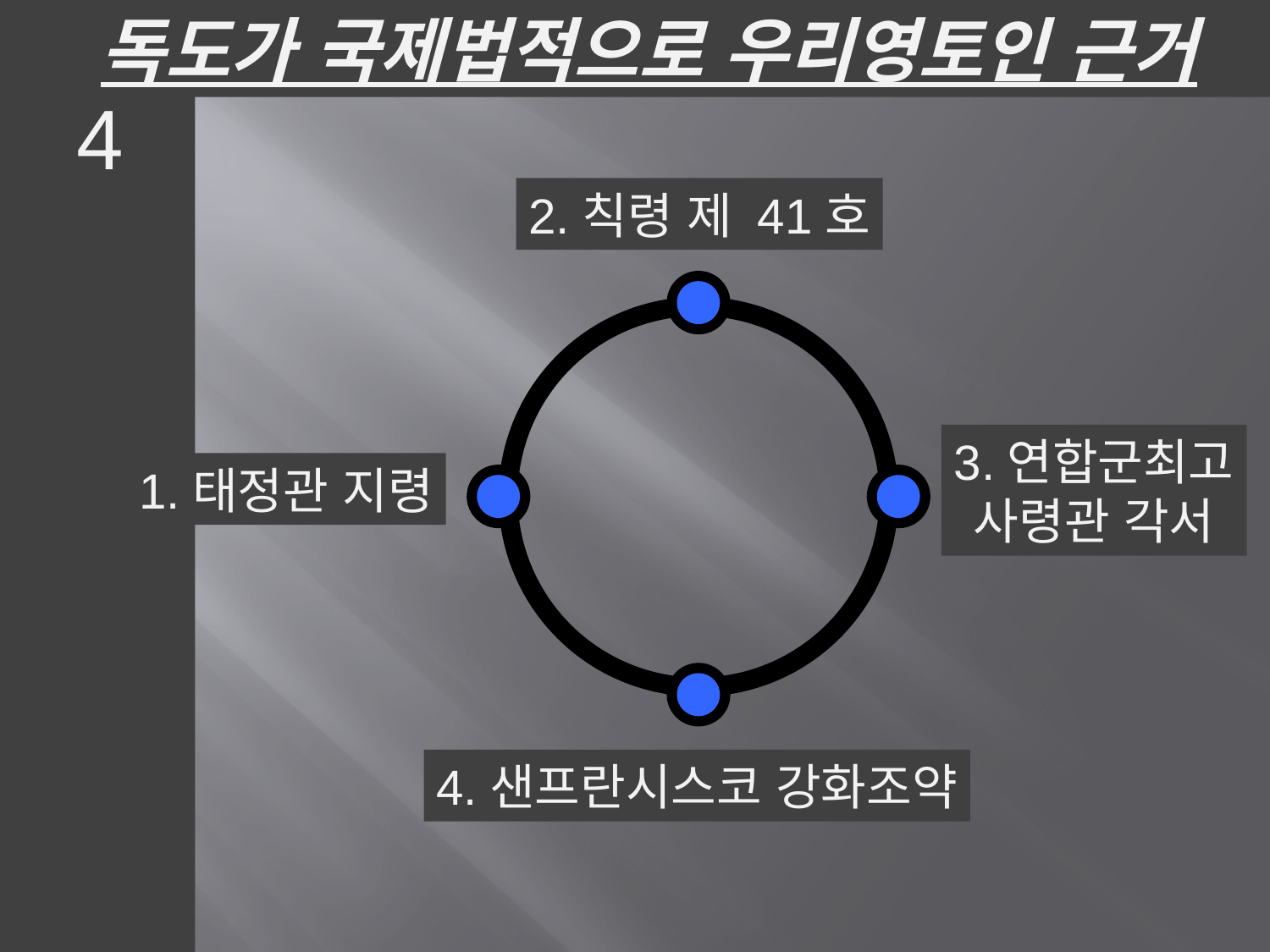

독도가 국제법적으로 우리영토인 근거
4

2.칙령 제 41호

3.연합군최고
사령관 각서
근거
1.태정관 지령

4.샌프란시스코 강화조약